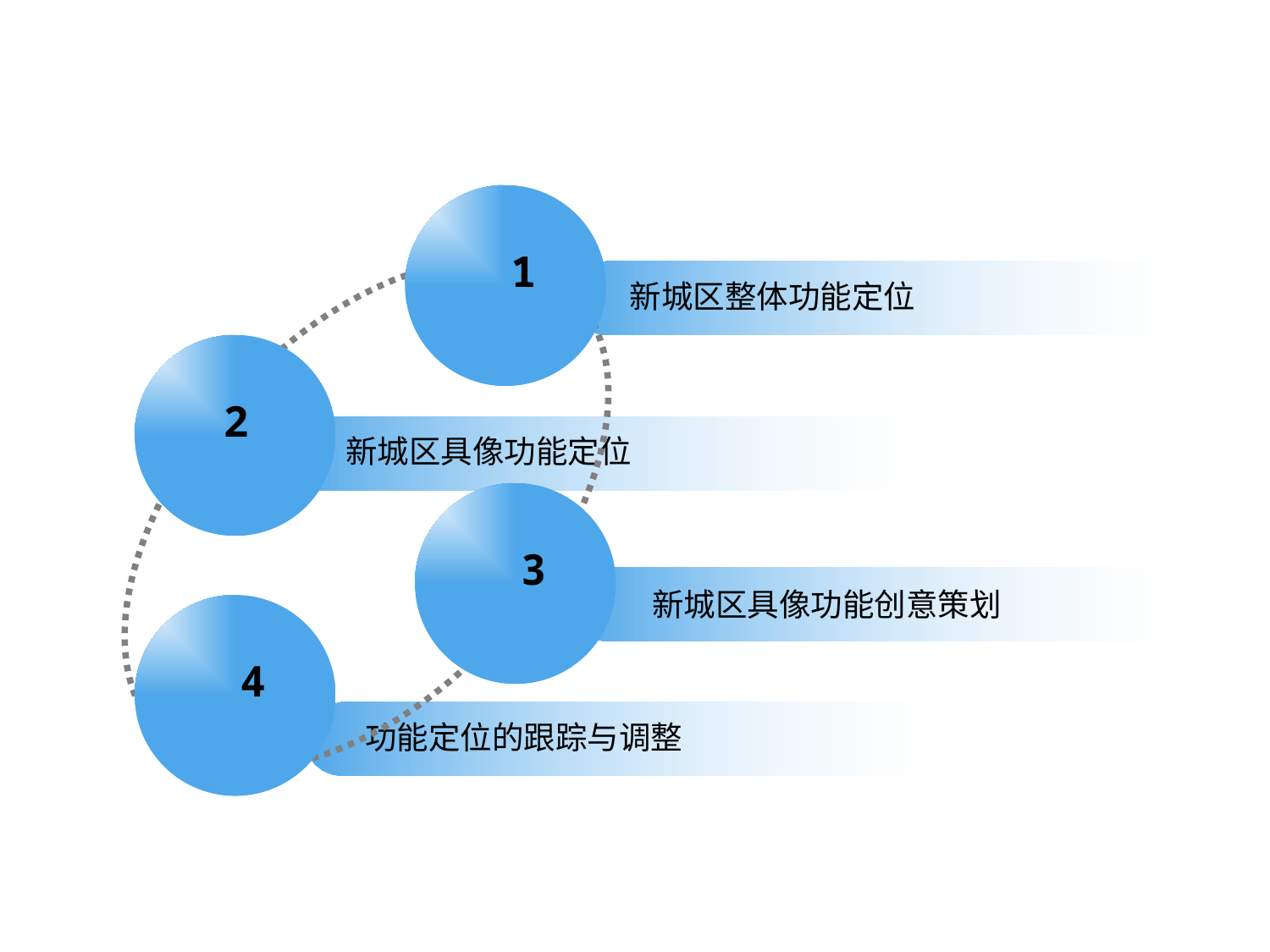

1
新城区整体功能定位

2

新城区具像功能定位

3
  新城区具像功能创意策划

4
功能定位的跟踪与调整